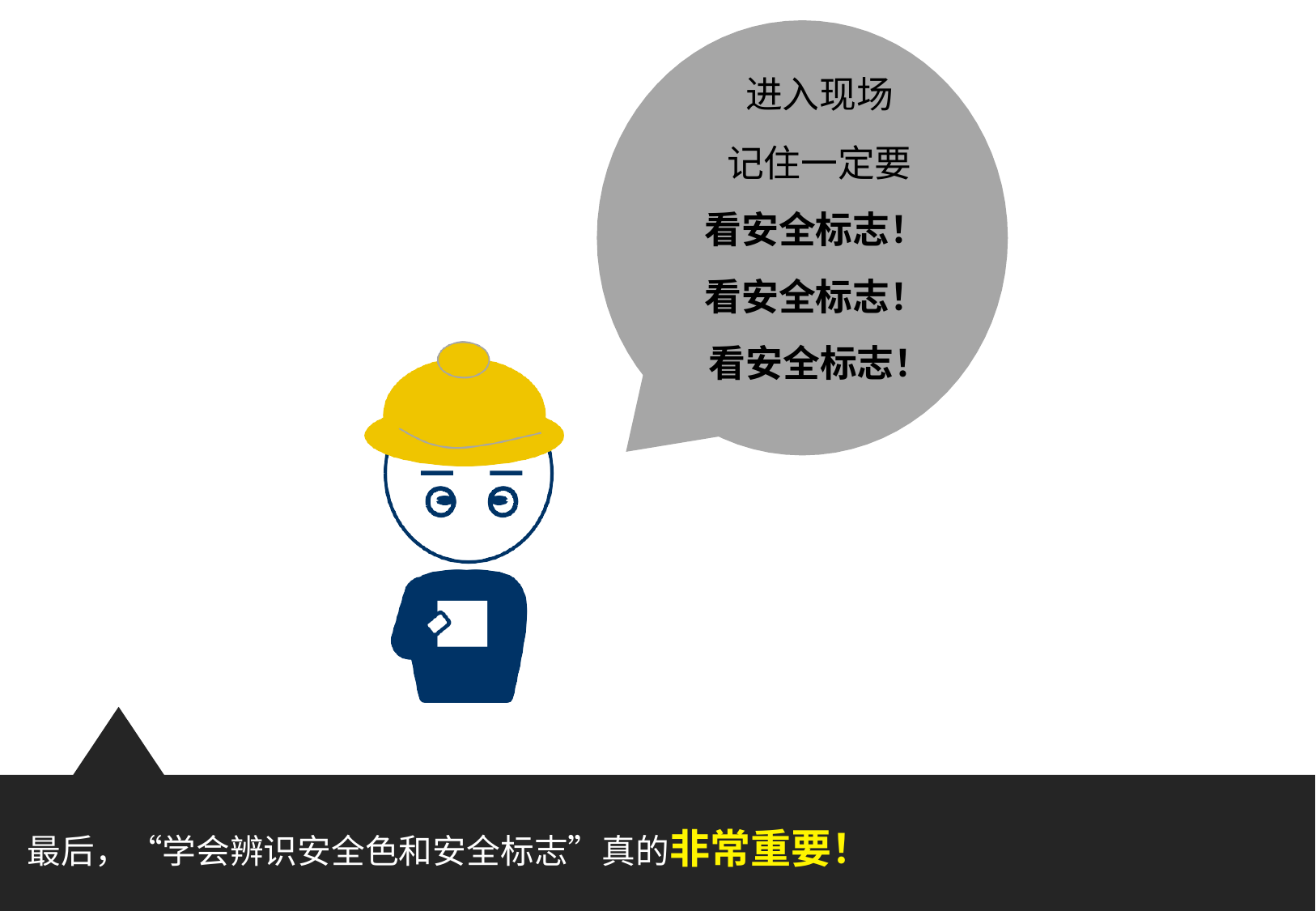

进入现场
记住一定要
看安全标志！
看安全标志！
看安全标志！

最后，“学会辨识安全色和安全标志”真的非常重要！